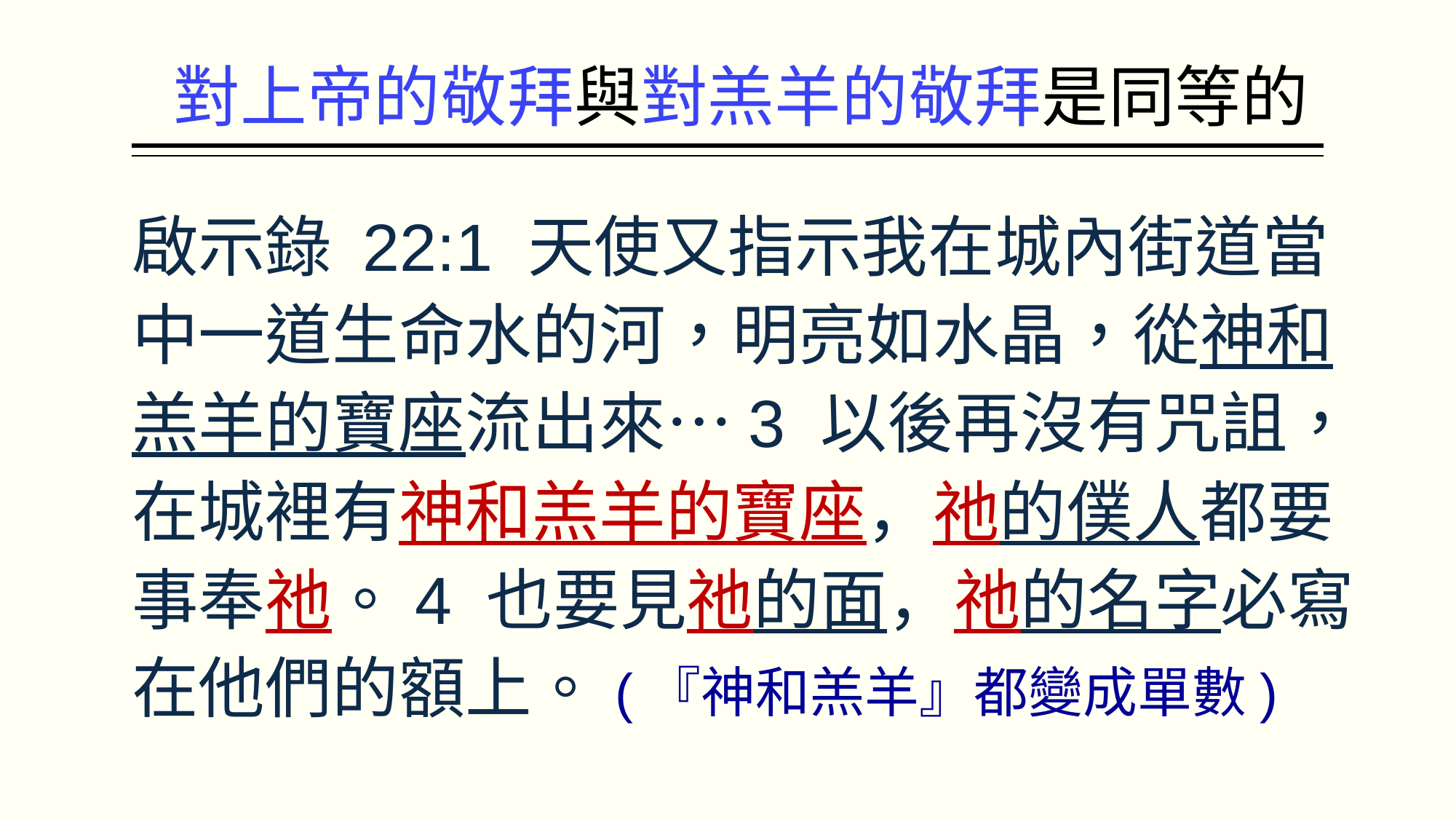

# 對上帝的敬拜與對羔羊的敬拜是同等的
啟示錄 22:1 天使又指示我在城內街道當中一道生命水的河，明亮如水晶，從神和羔羊的寶座流出來…3 以後再沒有咒詛，在城裡有神和羔羊的寶座，祂的僕人都要事奉祂。4 也要見祂的面，祂的名字必寫在他們的額上。(『神和羔羊』都變成單數)